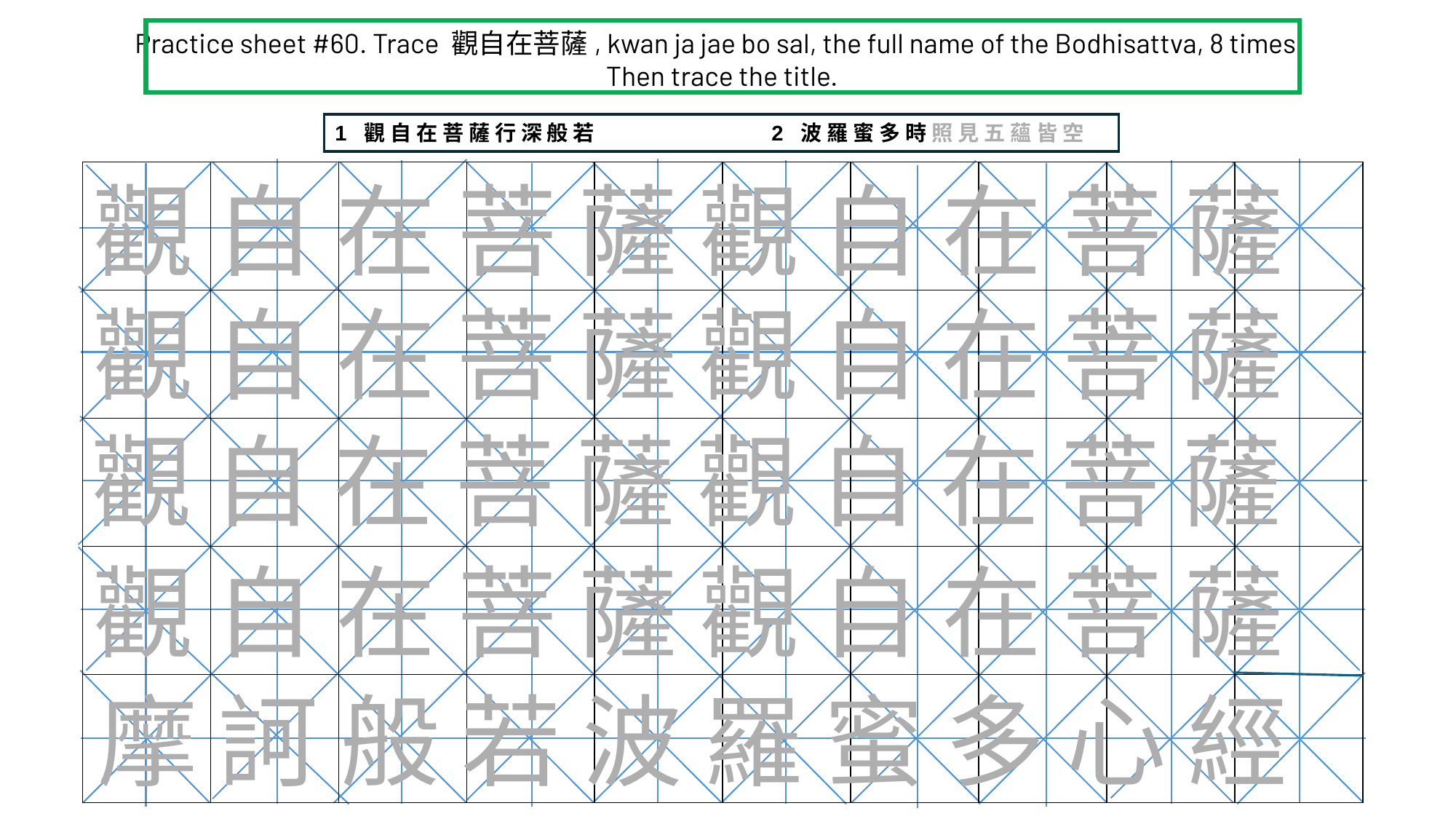

Practice sheet #60. Trace 觀自在菩薩, kwan ja jae bo sal, the full name of the Bodhisattva, 8 times.
Then trace the title.
1  觀 自 在 菩 薩 行 深 般 若  		2  波 羅 蜜 多 時 照 見 五 蘊 皆 空

|  |  |  |  |  |  |  |  |  |  |
| --- | --- | --- | --- | --- | --- | --- | --- | --- | --- |
|  |  |  |  |  |  |  |  |  |  |
|  |  |  |  |  |  |  |  |  |  |
|  |  |  |  |  |  |  |  |  |  |
|  |  |  |  |  |  |  |  |  |  |
觀 自 在 菩 薩 觀 自 在 菩 薩
觀 自 在 菩 薩 觀 自 在 菩 薩
觀 自 在 菩 薩 觀 自 在 菩 薩
觀 自 在 菩 薩 觀 自 在 菩 薩
摩 訶 般 若 波 羅 蜜 多 心 經